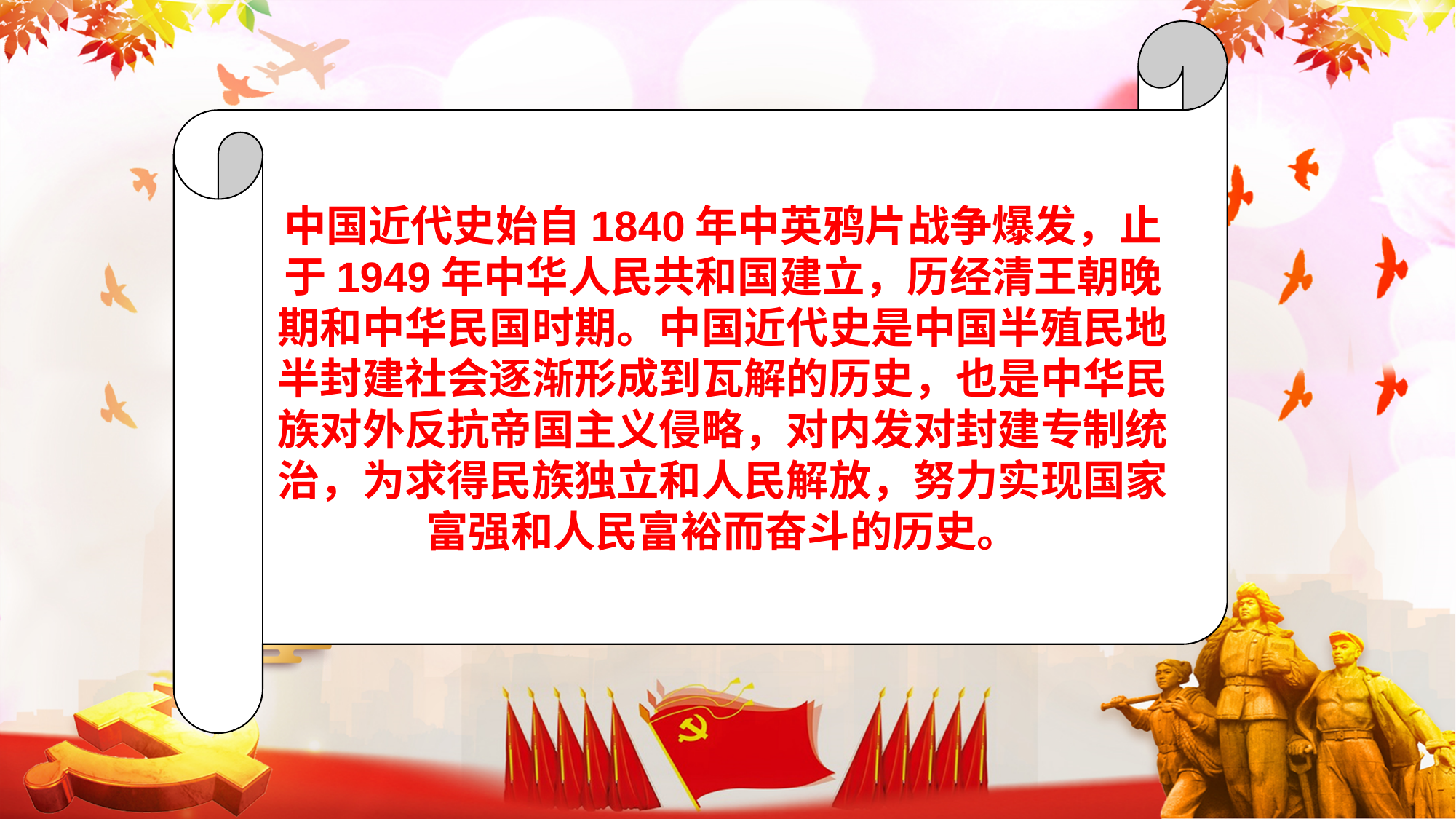

中国近代史始自1840年中英鸦片战争爆发，止于1949年中华人民共和国建立，历经清王朝晚期和中华民国时期。中国近代史是中国半殖民地半封建社会逐渐形成到瓦解的历史，也是中华民族对外反抗帝国主义侵略，对内发对封建专制统治，为求得民族独立和人民解放，努力实现国家富强和人民富裕而奋斗的历史。